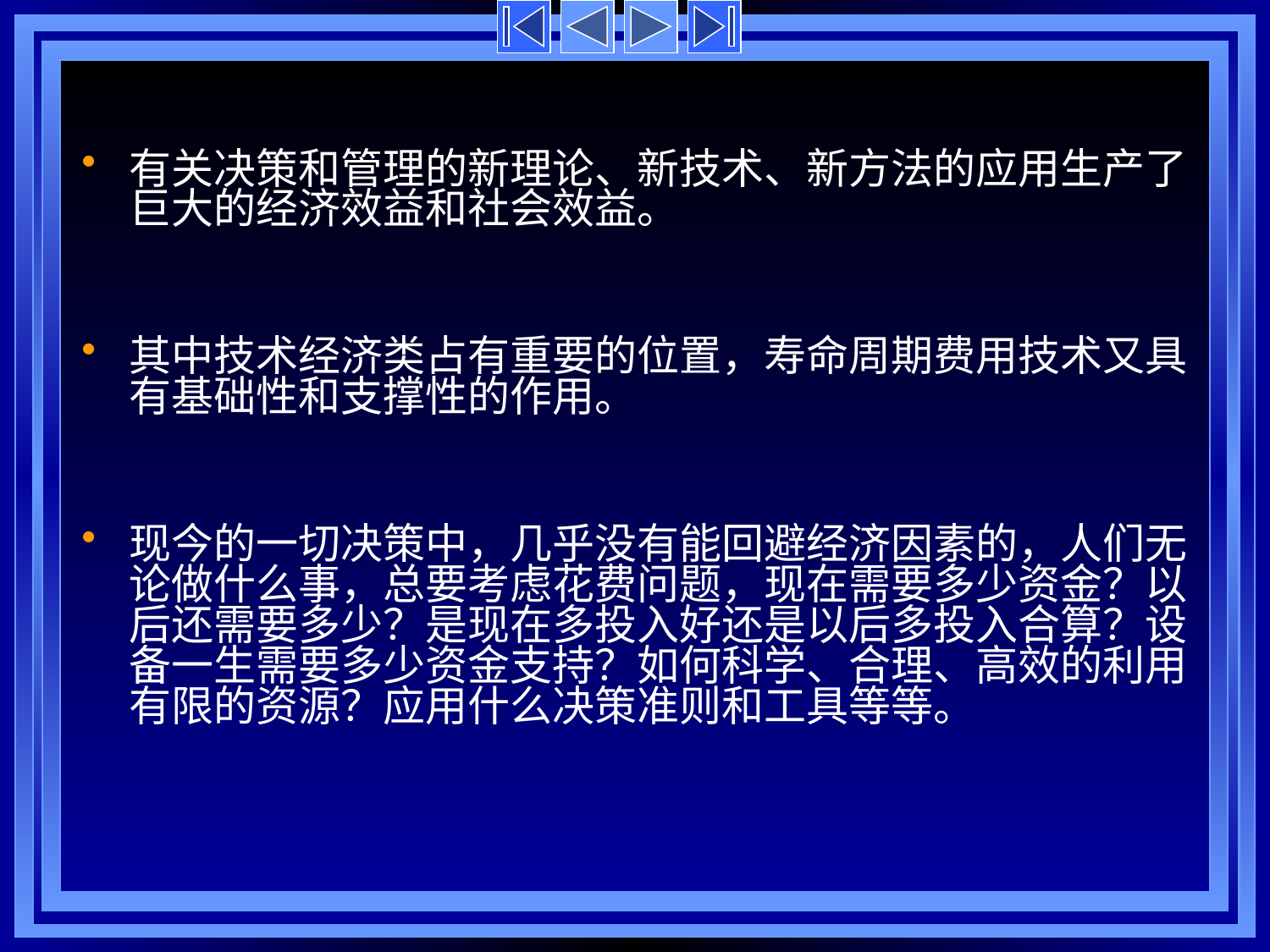

有关决策和管理的新理论、新技术、新方法的应用生产了巨大的经济效益和社会效益。

其中技术经济类占有重要的位置，寿命周期费用技术又具有基础性和支撑性的作用。

现今的一切决策中，几乎没有能回避经济因素的，人们无论做什么事，总要考虑花费问题，现在需要多少资金？以后还需要多少？是现在多投入好还是以后多投入合算？设备一生需要多少资金支持？如何科学、合理、高效的利用有限的资源？应用什么决策准则和工具等等。